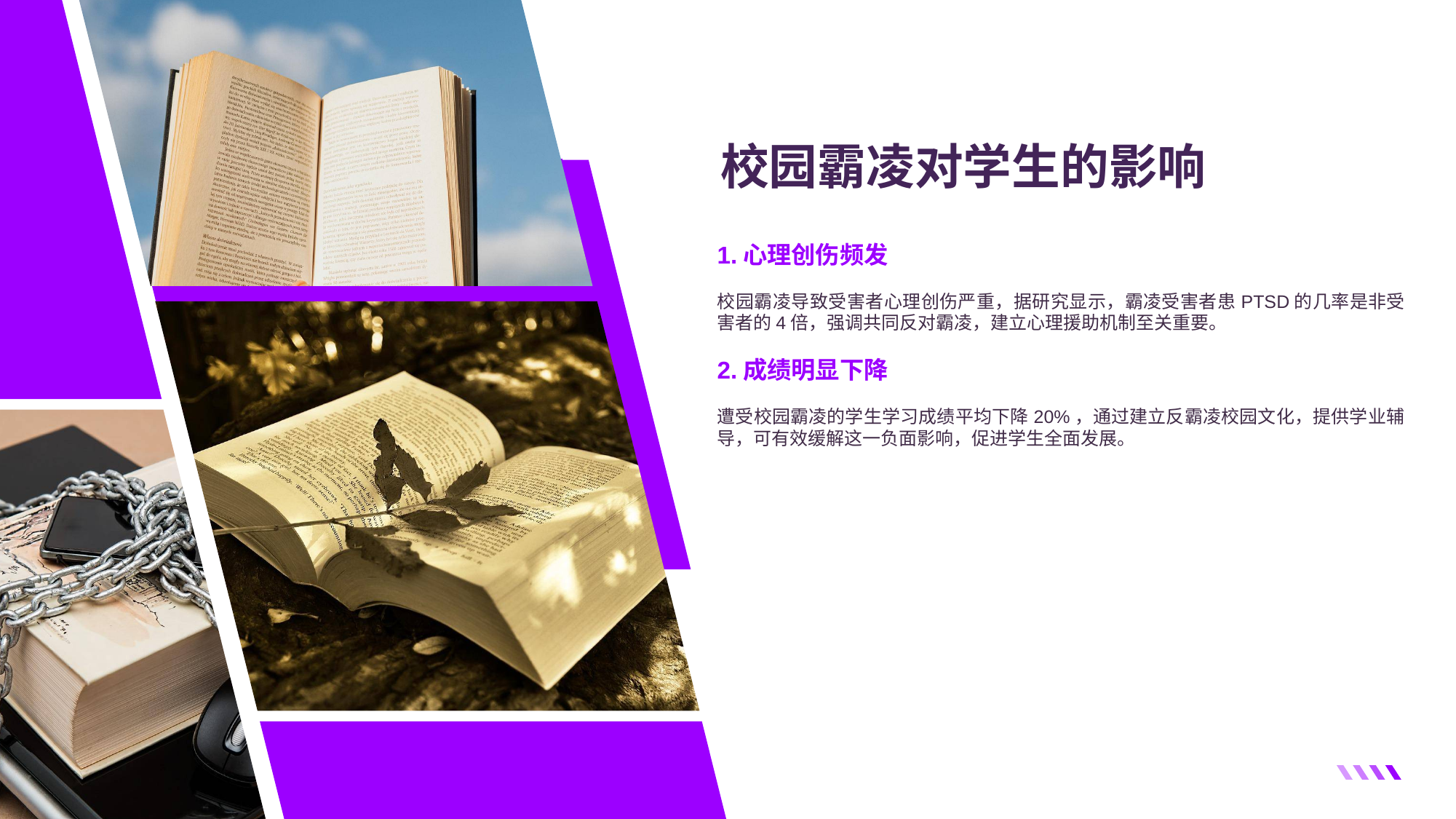

校园霸凌对学生的影响

1.心理创伤频发
校园霸凌导致受害者心理创伤严重，据研究显示，霸凌受害者患PTSD的几率是非受害者的4倍，强调共同反对霸凌，建立心理援助机制至关重要。
2.成绩明显下降
遭受校园霸凌的学生学习成绩平均下降20%，通过建立反霸凌校园文化，提供学业辅导，可有效缓解这一负面影响，促进学生全面发展。